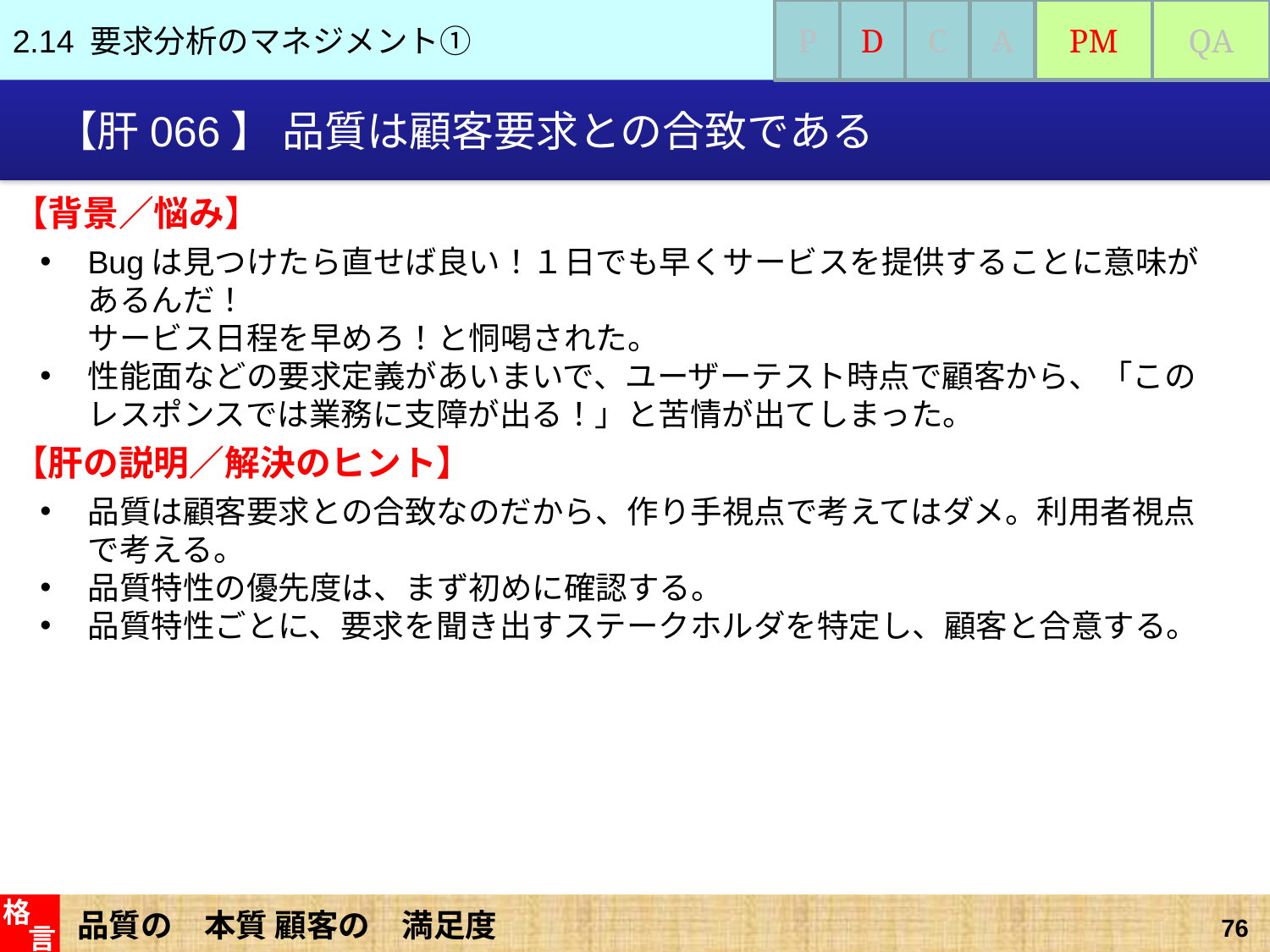

2.14 要求分析のマネジメント①
P
D
C
A
PM
QA
# 【肝066】 品質は顧客要求との合致である
【背景／悩み】
Bugは見つけたら直せば良い！１日でも早くサービスを提供することに意味があるんだ！
サービス日程を早めろ！と恫喝された。
性能面などの要求定義があいまいで、ユーザーテスト時点で顧客から、「このレスポンスでは業務に支障が出る！」と苦情が出てしまった。
【肝の説明／解決のヒント】
品質は顧客要求との合致なのだから、作り手視点で考えてはダメ。利用者視点で考える。
品質特性の優先度は、まず初めに確認する。
品質特性ごとに、要求を聞き出すステークホルダを特定し、顧客と合意する。
品質の　本質 顧客の　満足度
格
言
76